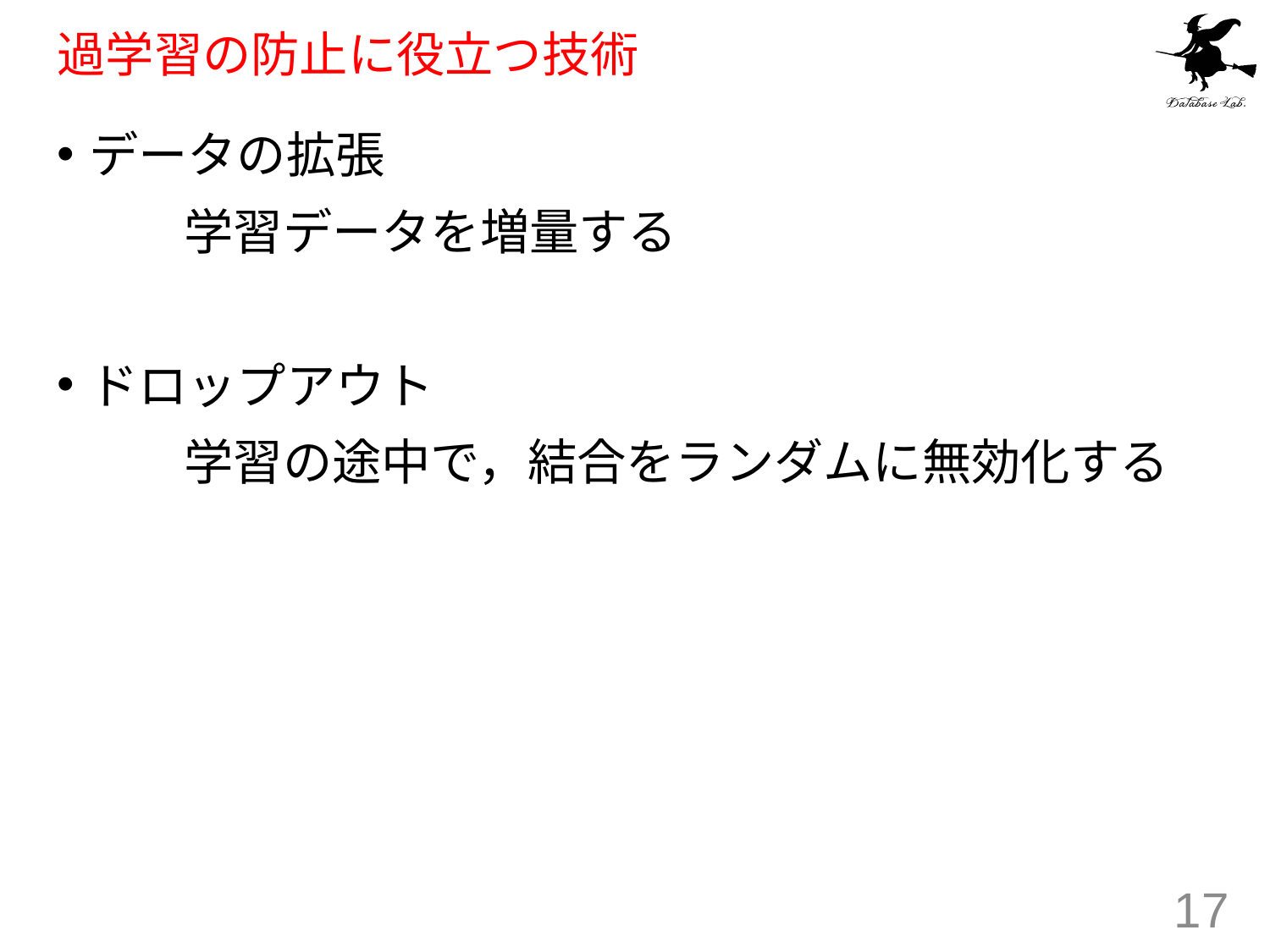

# 過学習の防止に役立つ技術
データの拡張
	学習データを増量する

ドロップアウト
	学習の途中で，結合をランダムに無効化する
17